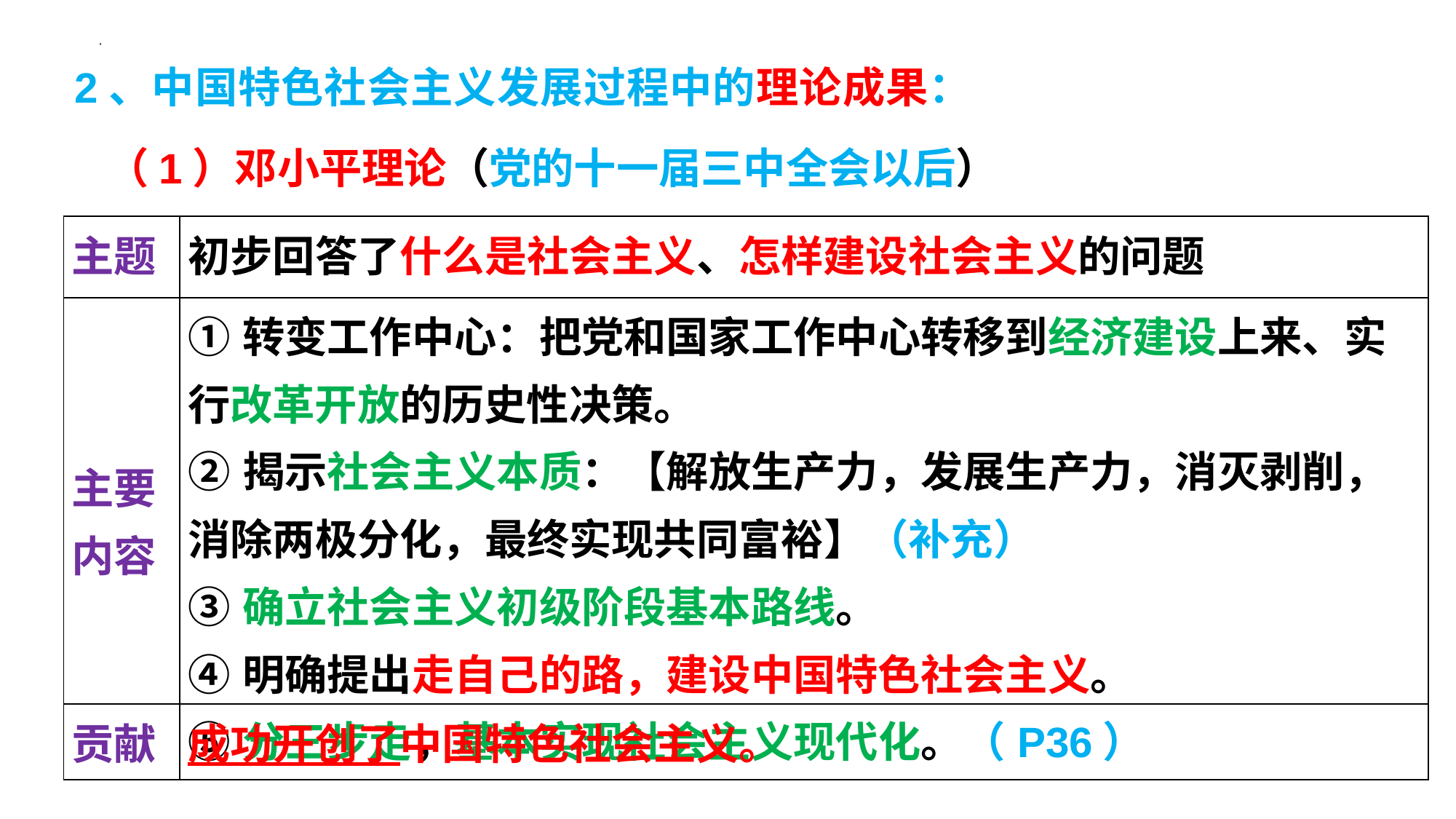

2、中国特色社会主义发展过程中的理论成果：
（1）邓小平理论（党的十一届三中全会以后）
| 主题 | 初步回答了什么是社会主义、怎样建设社会主义的问题 |
| --- | --- |
| 主要 内容 | ①转变工作中心：把党和国家工作中心转移到经济建设上来、实行改革开放的历史性决策。 ②揭示社会主义本质：【解放生产力，发展生产力，消灭剥削，消除两极分化，最终实现共同富裕】（补充） ③确立社会主义初级阶段基本路线。 ④明确提出走自己的路，建设中国特色社会主义。 ⑤分三步走，基本实现社会主义现代化。（P36） |
| 贡献 | 成功开创了中国特色社会主义。 |